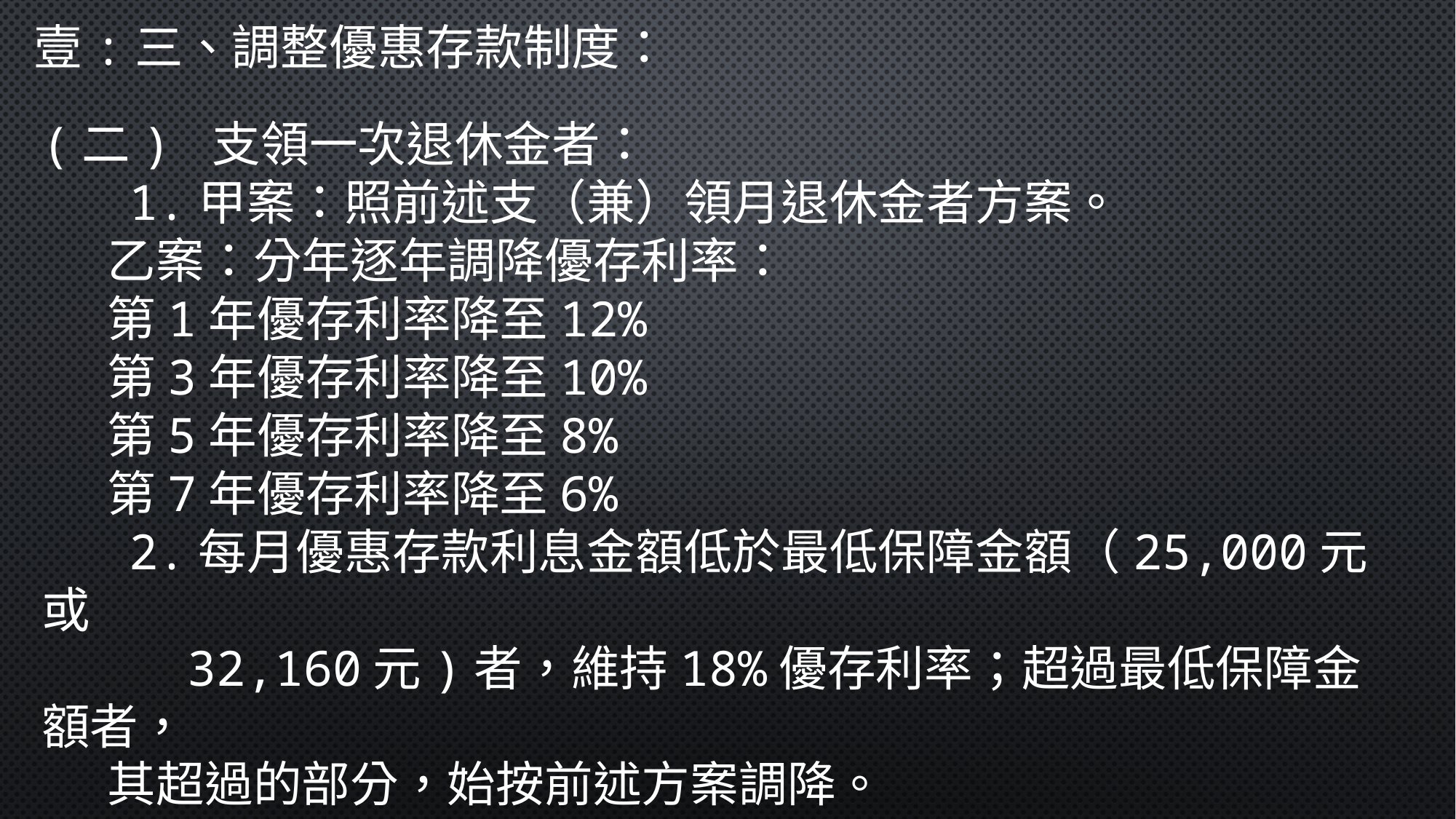

壹:三、調整優惠存款制度：

(二) 支領一次退休金者：
   1.甲案：照前述支（兼）領月退休金者方案。
     乙案：分年逐年調降優存利率：
     第1年優存利率降至12%
     第3年優存利率降至10%
     第5年優存利率降至8%
     第7年優存利率降至6%
   2.每月優惠存款利息金額低於最低保障金額（25,000元或
     32,160元)者，維持18%優存利率；超過最低保障金額者，
     其超過的部分，始按前述方案調降。